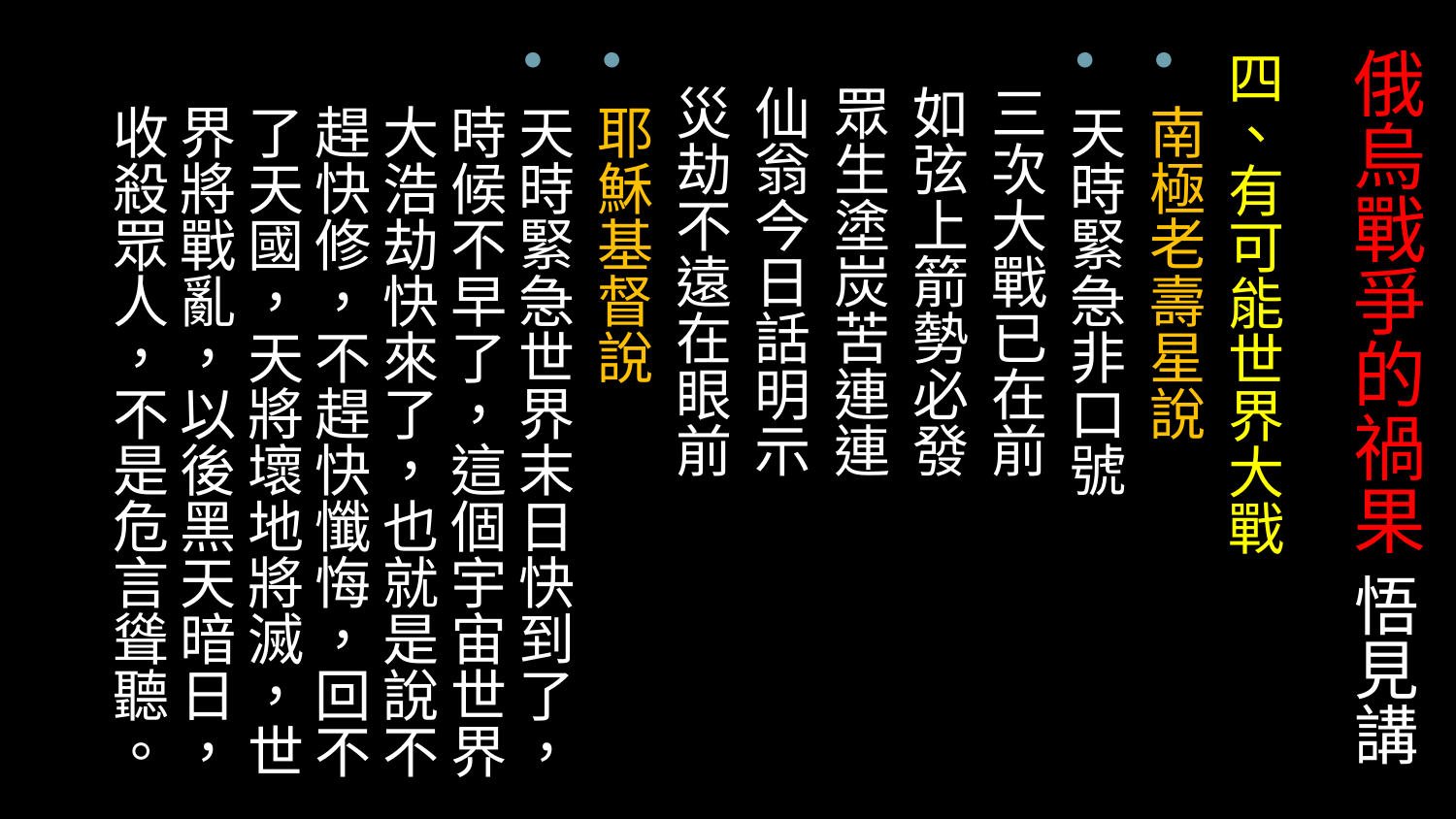

# 俄烏戰爭的禍果 悟見講
四、有可能世界大戰
南極老壽星說
天時緊急非口號
  三次大戰已在前
  如弦上箭勢必發
  眾生塗炭苦連連
  仙翁今日話明示
  災劫不遠在眼前
耶穌基督說
天時緊急世界末日快到了，時候不早了，這個宇宙世界大浩劫快來了，也就是說不趕快修，不趕快懺悔，回不了天國，天將壞地將滅，世界將戰亂，以後黑天暗日，收殺眾人，不是危言聳聽。